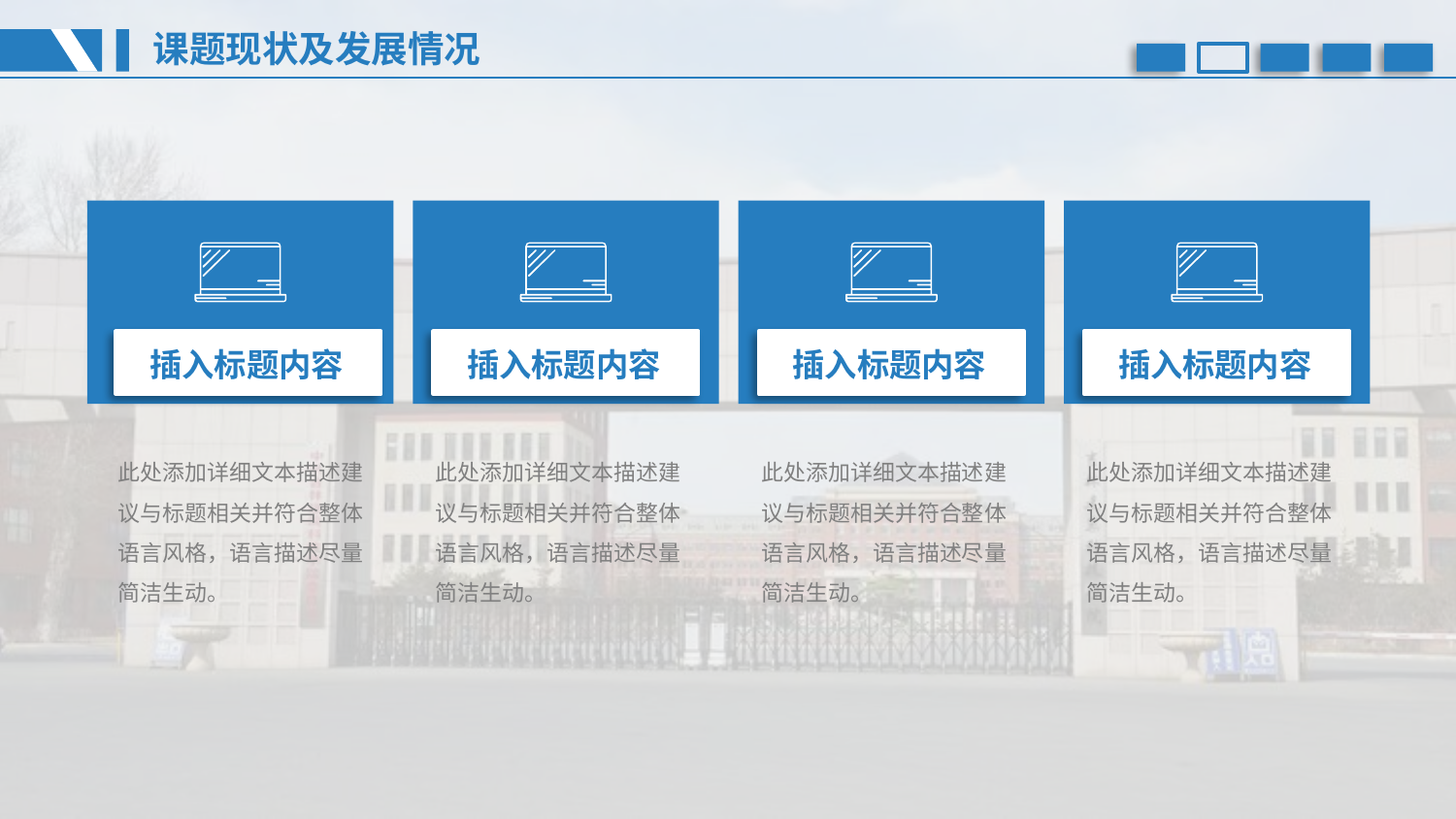

课题现状及发展情况

插入标题内容

插入标题内容

插入标题内容

插入标题内容
此处添加详细文本描述建议与标题相关并符合整体语言风格，语言描述尽量简洁生动。
此处添加详细文本描述建议与标题相关并符合整体语言风格，语言描述尽量简洁生动。
此处添加详细文本描述建议与标题相关并符合整体语言风格，语言描述尽量简洁生动。
此处添加详细文本描述建议与标题相关并符合整体语言风格，语言描述尽量简洁生动。